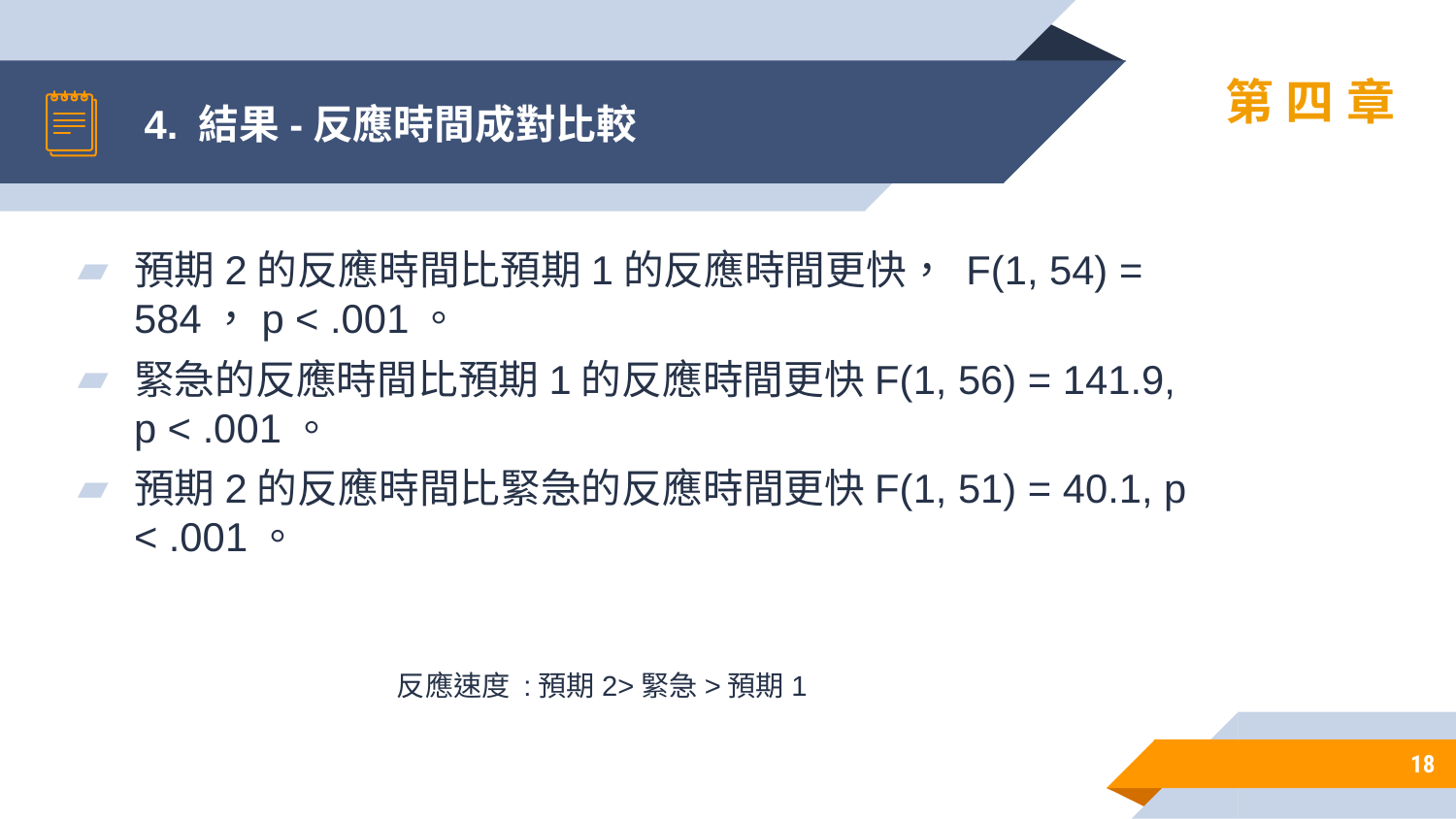

# 4. 結果-反應時間成對比較
第四章

預期2的反應時間比預期1的反應時間更快， F(1, 54) = 584，p < .001。
緊急的反應時間比預期1的反應時間更快F(1, 56) = 141.9, p < .001。
預期2的反應時間比緊急的反應時間更快F(1, 51) = 40.1, p < .001。
反應速度 :預期2>緊急>預期1
18